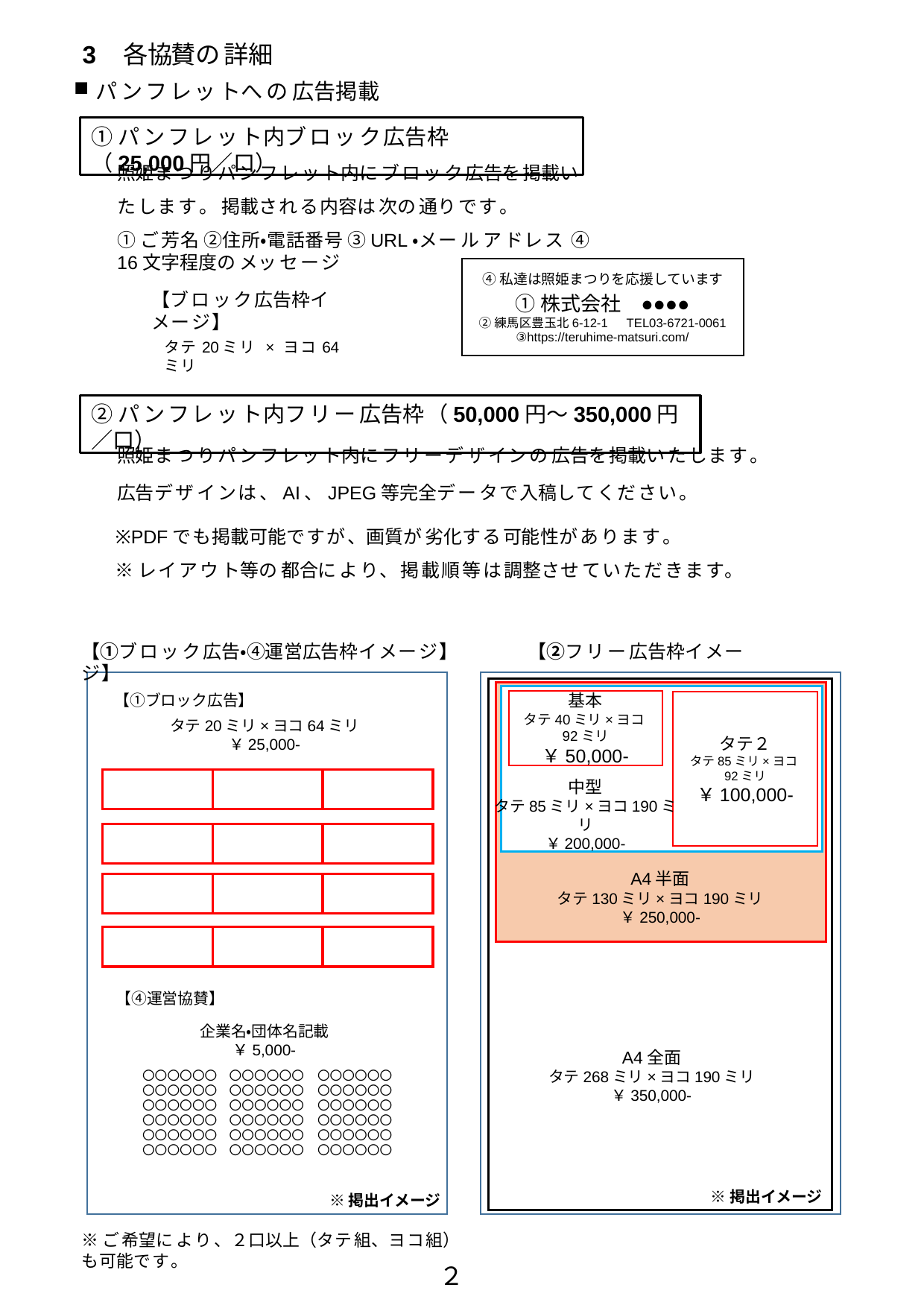

3	各協賛の詳細
パンフレットへの広告掲載
①パンフレット内ブロック広告枠	（25,000円／口）
照姫まつりパンフレット内にブロック広告を掲載いたします。 掲載される内容は次の通りです。
①ご芳名 ②住所・電話番号 ③URL・メールアドレス ④16文字程度のメッセージ
④私達は照姫まつりを応援しています

①株式会社　●●●●
②練馬区豊玉北6-12-1　TEL03-6721-0061
③https://teruhime-matsuri.com/
【ブロック広告枠イメージ】
タテ20ミリ × ヨコ64ミリ
②パンフレット内フリー広告枠	（50,000円～350,000円 ／口）
照姫まつりパンフレット内にフリーデザインの広告を掲載いたします。
広告デザインは、AI、JPEG等完全データで入稿してください。
※PDFでも掲載可能ですが、画質が劣化する可能性があります。
※レイアウト等の都合により、掲載順等は調整させていただきます。
【①ブロック広告・④運営広告枠イメージ】	【②フリー広告枠イメージ】

【①ブロック広告】

基本
タテ40ミリ×ヨコ92ミリ
￥50,000-
タテ２
タテ85ミリ×ヨコ92ミリ
￥100,000-
タテ20ミリ×ヨコ64ミリ
￥25,000-

中型
タテ85ミリ×ヨコ190ミリ
￥200,000-

A4半面
タテ130ミリ×ヨコ190ミリ
￥250,000-

【④運営協賛】
企業名・団体名記載
￥5,000-
A4全面
タテ268ミリ×ヨコ190ミリ
￥350,000-
〇〇〇〇〇〇
〇〇〇〇〇〇
〇〇〇〇〇〇
〇〇〇〇〇〇
〇〇〇〇〇〇
〇〇〇〇〇〇

〇〇〇〇〇〇
〇〇〇〇〇〇
〇〇〇〇〇〇
〇〇〇〇〇〇
〇〇〇〇〇〇
〇〇〇〇〇〇

〇〇〇〇〇〇
〇〇〇〇〇〇
〇〇〇〇〇〇
〇〇〇〇〇〇
〇〇〇〇〇〇
〇〇〇〇〇〇

※掲出イメージ
※掲出イメージ
※ご希望により、２口以上（タテ組、ヨコ組）も可能です。
２